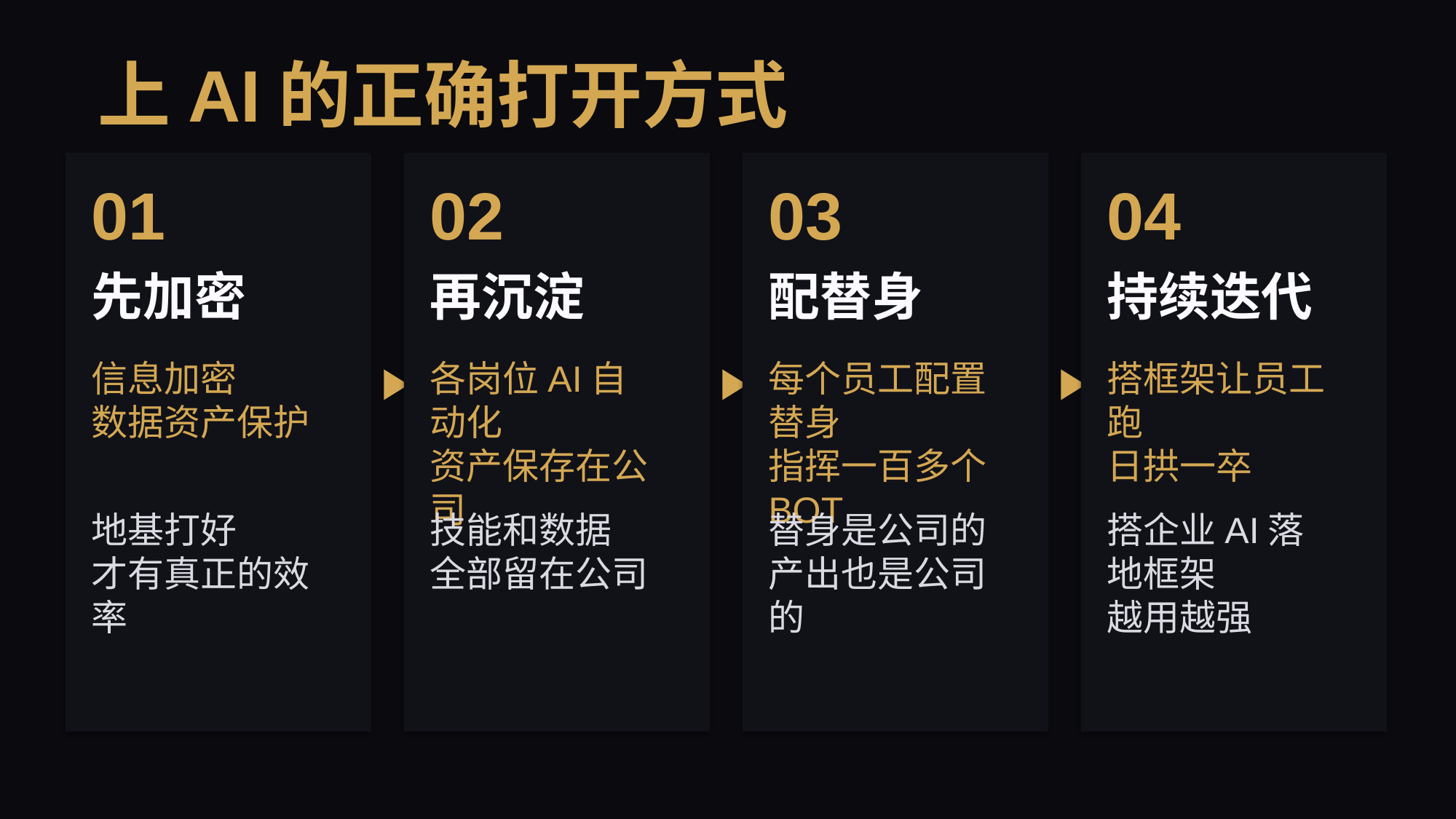

上AI的正确打开方式

01
02
03
04
先加密
再沉淀
配替身
持续迭代
▶
▶
▶
信息加密
数据资产保护
各岗位AI自动化
资产保存在公司
每个员工配置替身
指挥一百多个BOT
搭框架让员工跑
日拱一卒
地基打好
才有真正的效率
技能和数据
全部留在公司
替身是公司的
产出也是公司的
搭企业AI落地框架
越用越强